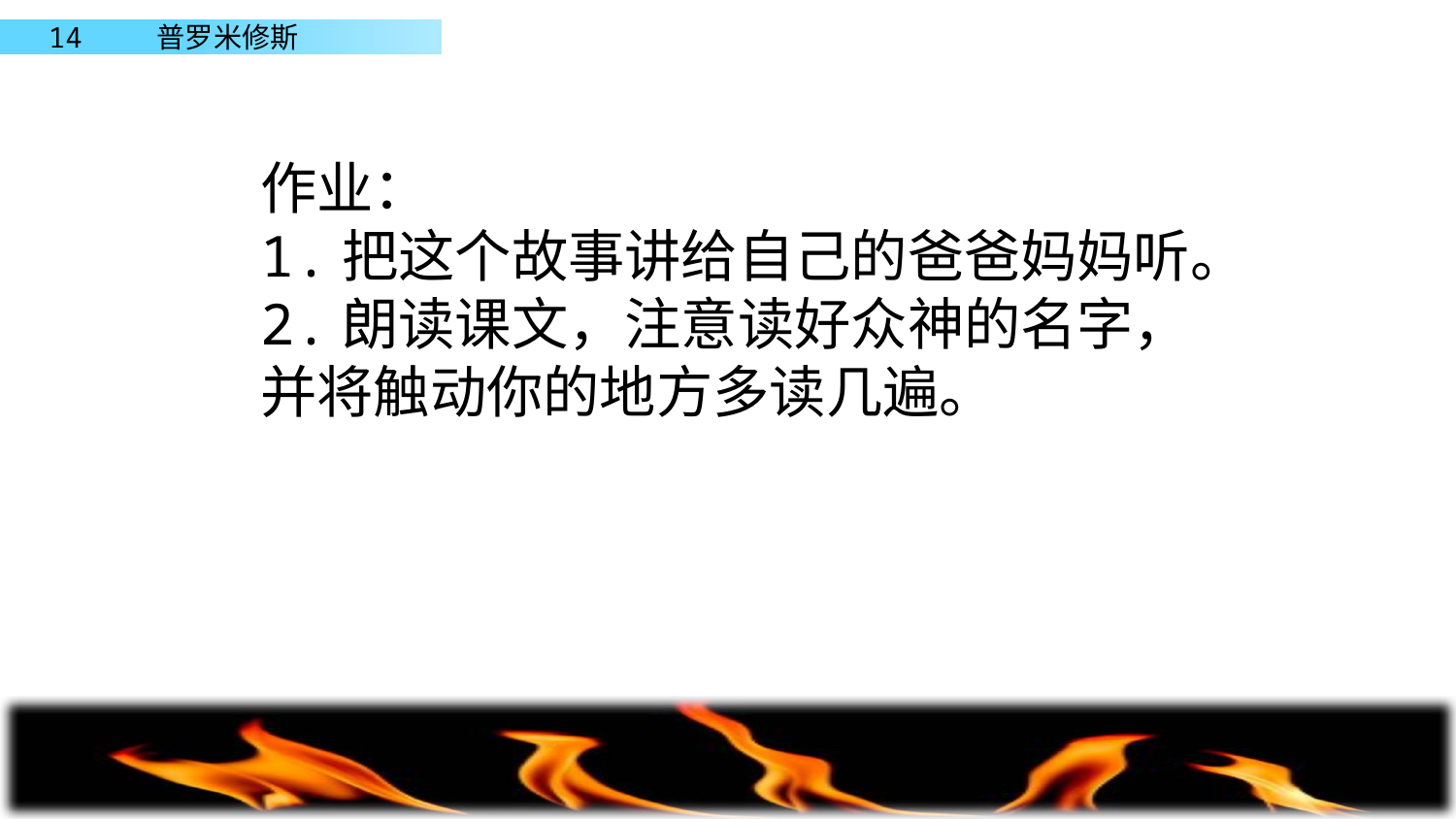

作业：
1.把这个故事讲给自己的爸爸妈妈听。
2.朗读课文，注意读好众神的名字，并将触动你的地方多读几遍。